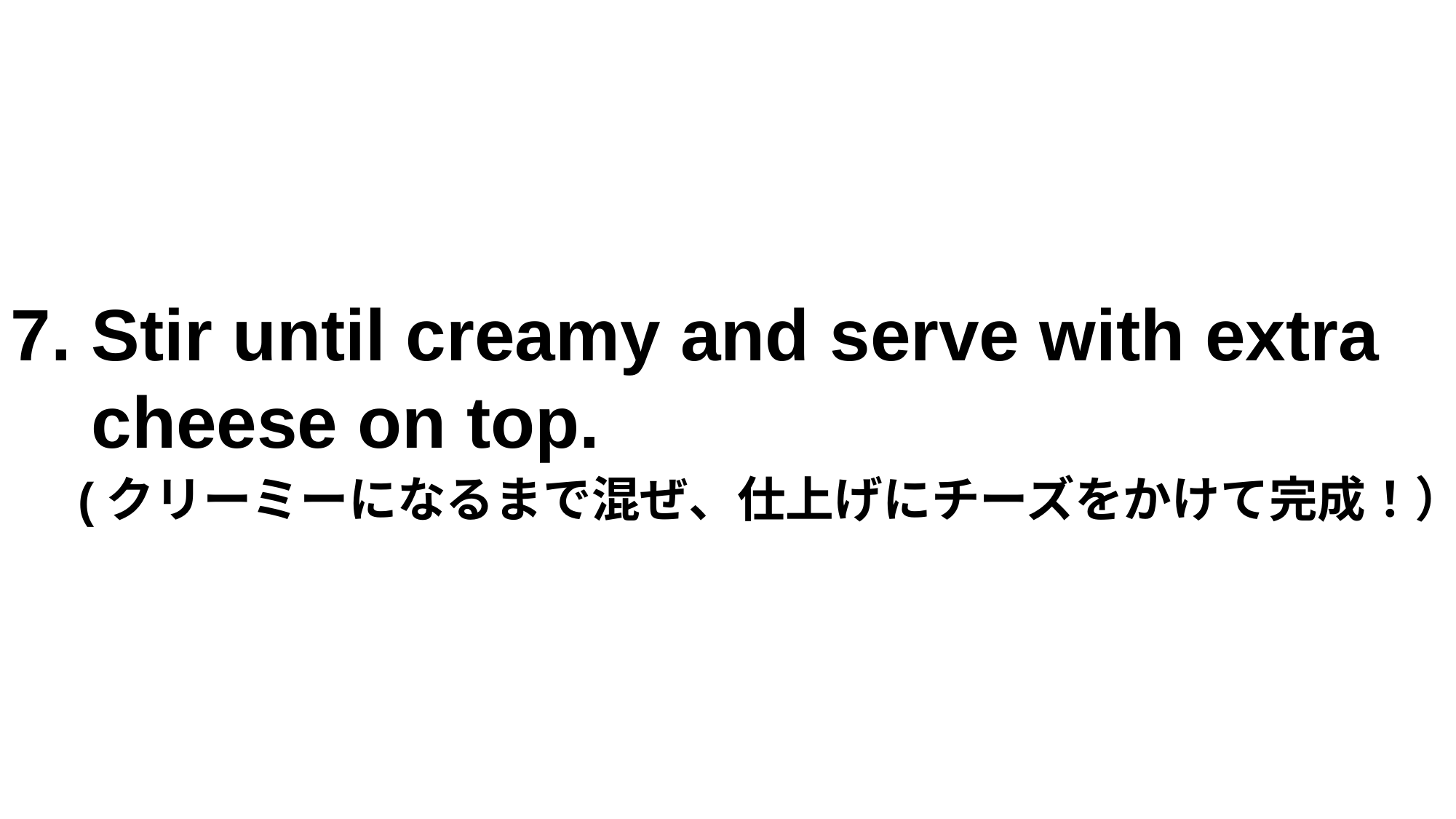

7. Stir until creamy and serve with extra
    cheese on top.
　(クリーミーになるまで混ぜ、仕上げにチーズをかけて完成！）